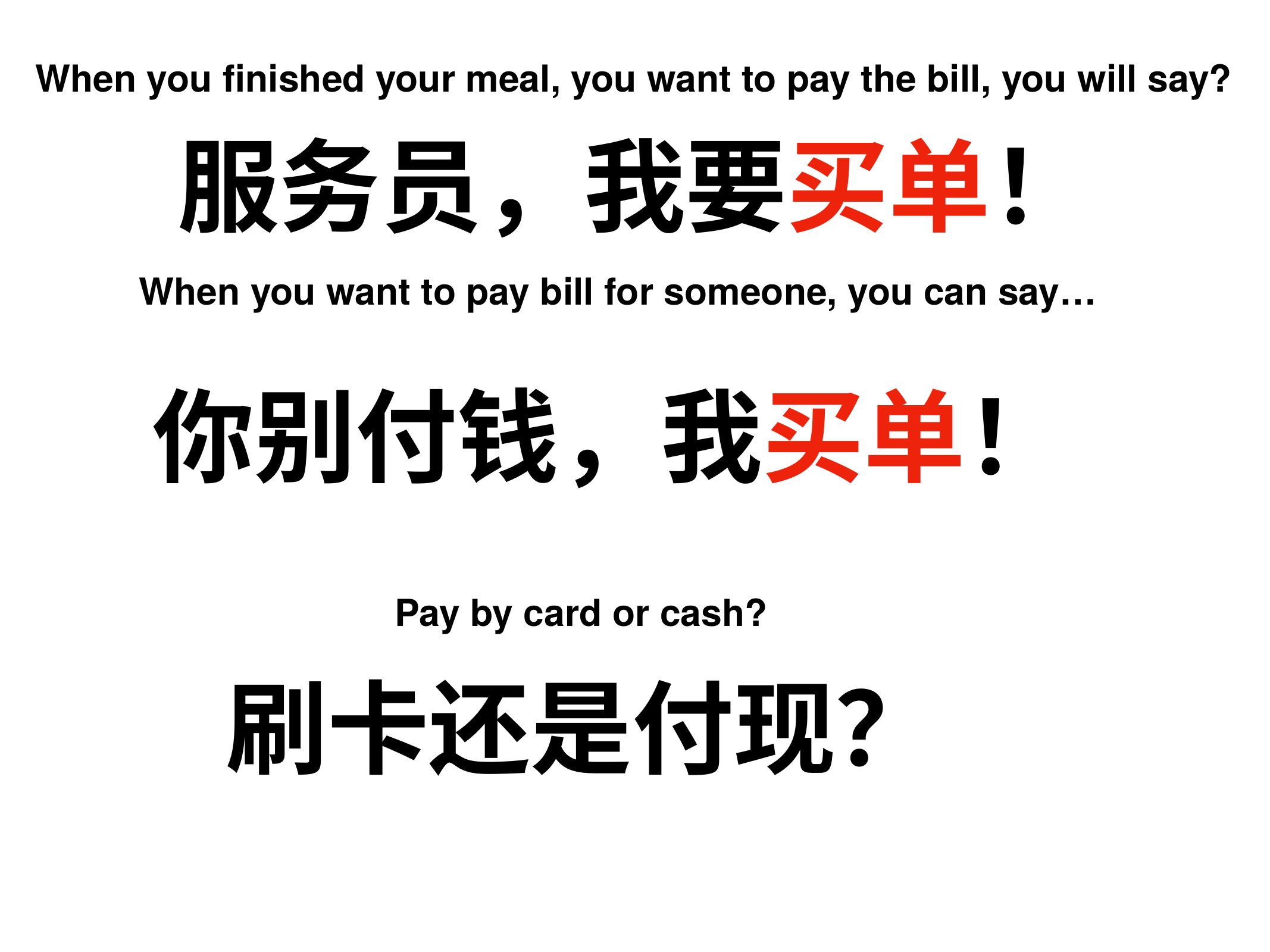

When you finished your meal, you want to pay the bill, you will say?
服务员，我要买单！
When you want to pay bill for someone, you can say…
你别付钱，我买单！
Pay by card or cash?
刷卡还是付现？